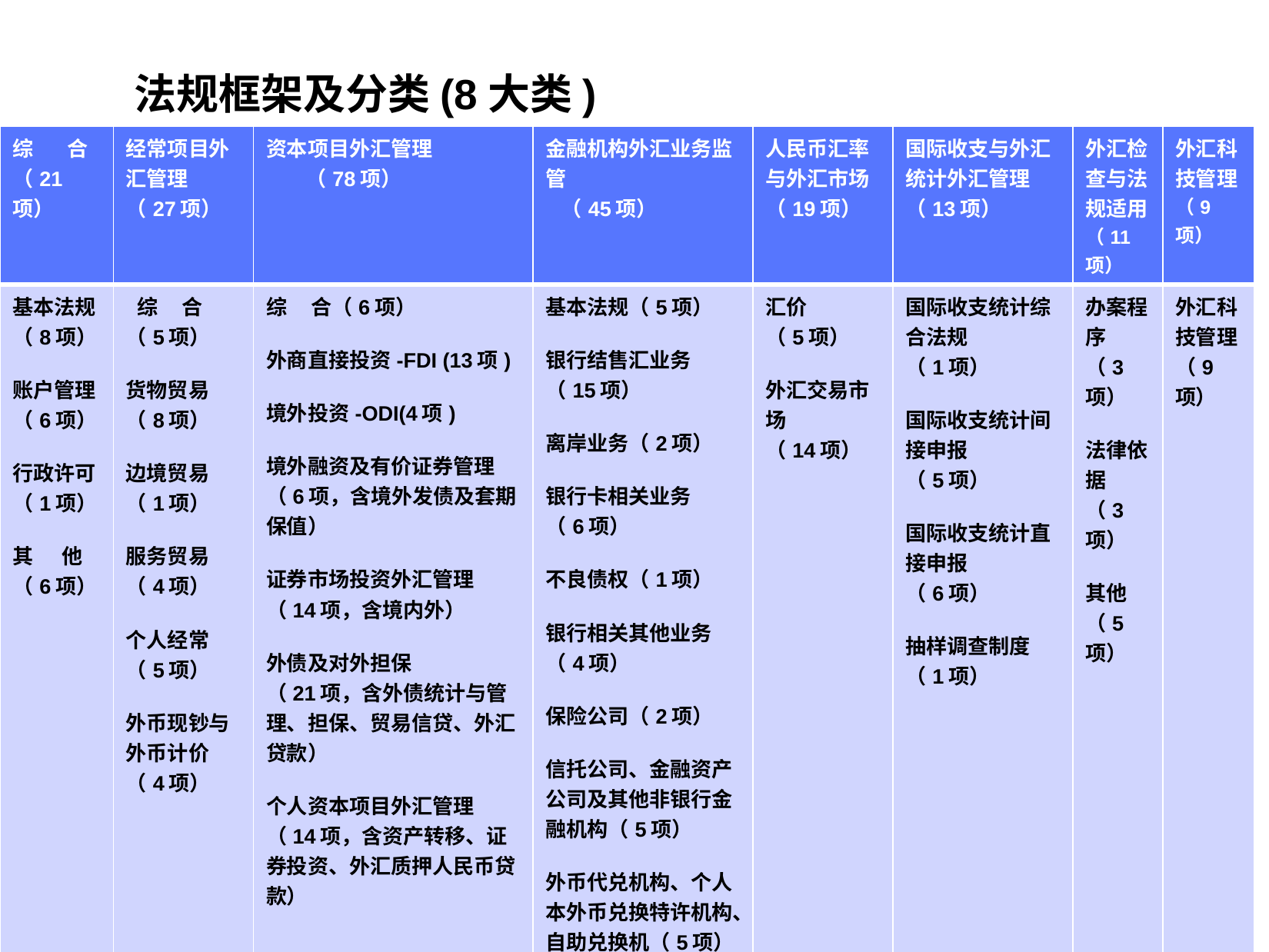

法规框架及分类(8大类)
| 综 合 （21项） | 经常项目外汇管理 （27项） | 资本项目外汇管理 （78项） | 金融机构外汇业务监管 （45项） | 人民币汇率与外汇市场 （19项） | 国际收支与外汇统计外汇管理 （13项） | 外汇检查与法规适用 （11项） | 外汇科技管理（9项） |
| --- | --- | --- | --- | --- | --- | --- | --- |
| 基本法规 （8项） 账户管理 （6项） 行政许可 （1项） 其 他 （6项） | 综 合 （5项） 货物贸易 （8项） 边境贸易 （1项） 服务贸易 （4项） 个人经常 （5项） 外币现钞与外币计价 （4项） | 综 合（6项） 外商直接投资-FDI (13项) 境外投资-ODI(4项) 境外融资及有价证券管理（6项，含境外发债及套期保值） 证券市场投资外汇管理（14项，含境内外） 外债及对外担保 （21项，含外债统计与管理、担保、贸易信贷、外汇贷款） 个人资本项目外汇管理（14项，含资产转移、证券投资、外汇质押人民币贷款） | 基本法规（5项） 银行结售汇业务（15项） 离岸业务（2项） 银行卡相关业务 （6项） 不良债权（1项） 银行相关其他业务（4项） 保险公司（2项） 信托公司、金融资产公司及其他非银行金融机构（5项） 外币代兑机构、个人本外币兑换特许机构、自助兑换机（5项） | 汇价 （5项） 外汇交易市场 （14项） | 国际收支统计综合法规 （1项） 国际收支统计间接申报 （5项） 国际收支统计直接申报 （6项） 抽样调查制度 （1项） | 办案程序 （3项） 法律依据 （3项） 其他 （5项） | 外汇科技管理（9项） |